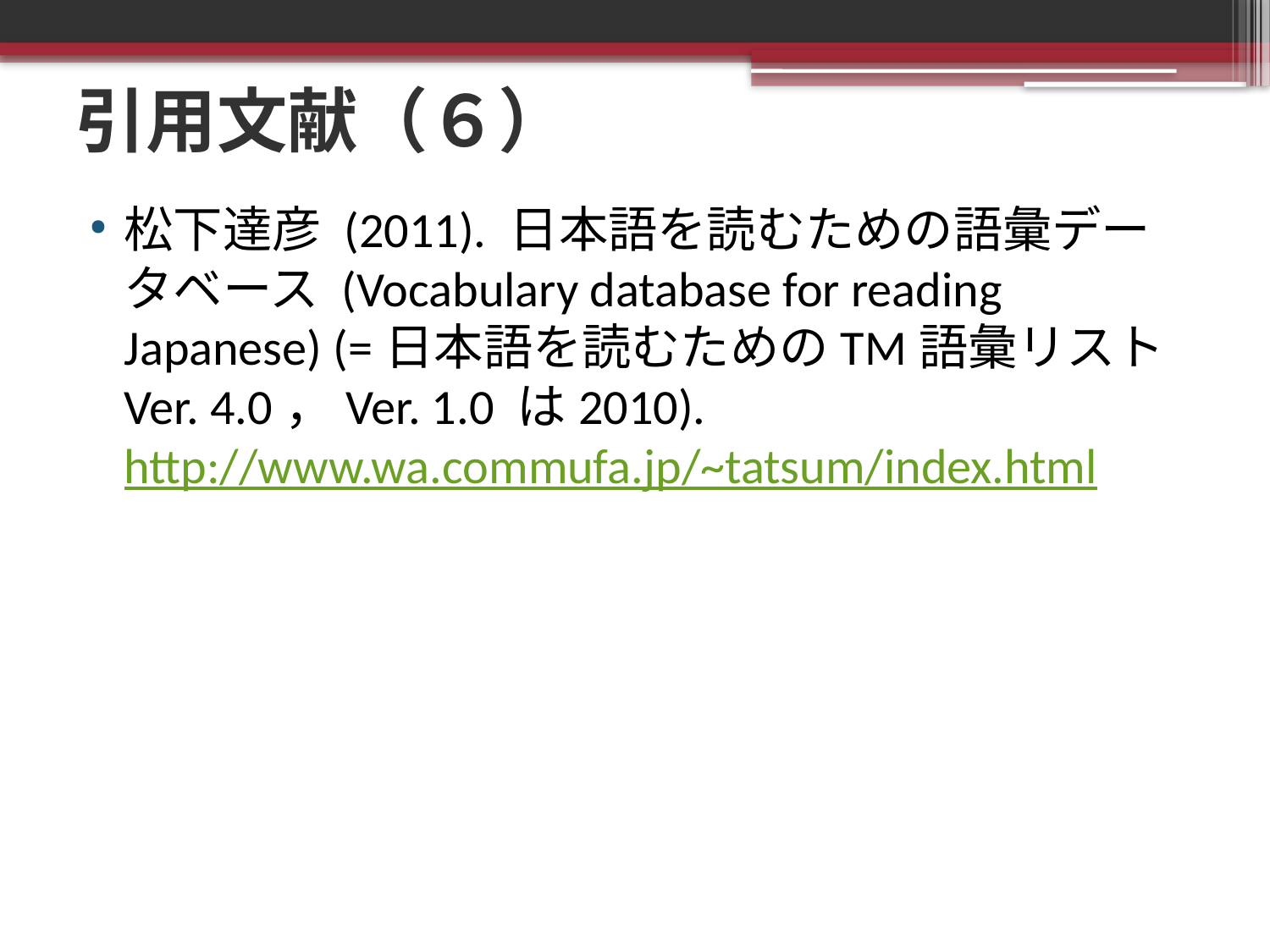

# 引用文献（６）
松下達彦 (2011). 日本語を読むための語彙データベース (Vocabulary database for reading Japanese) (=日本語を読むためのTM語彙リスト Ver. 4.0，Ver. 1.0 は2010).  http://www.wa.commufa.jp/~tatsum/index.html